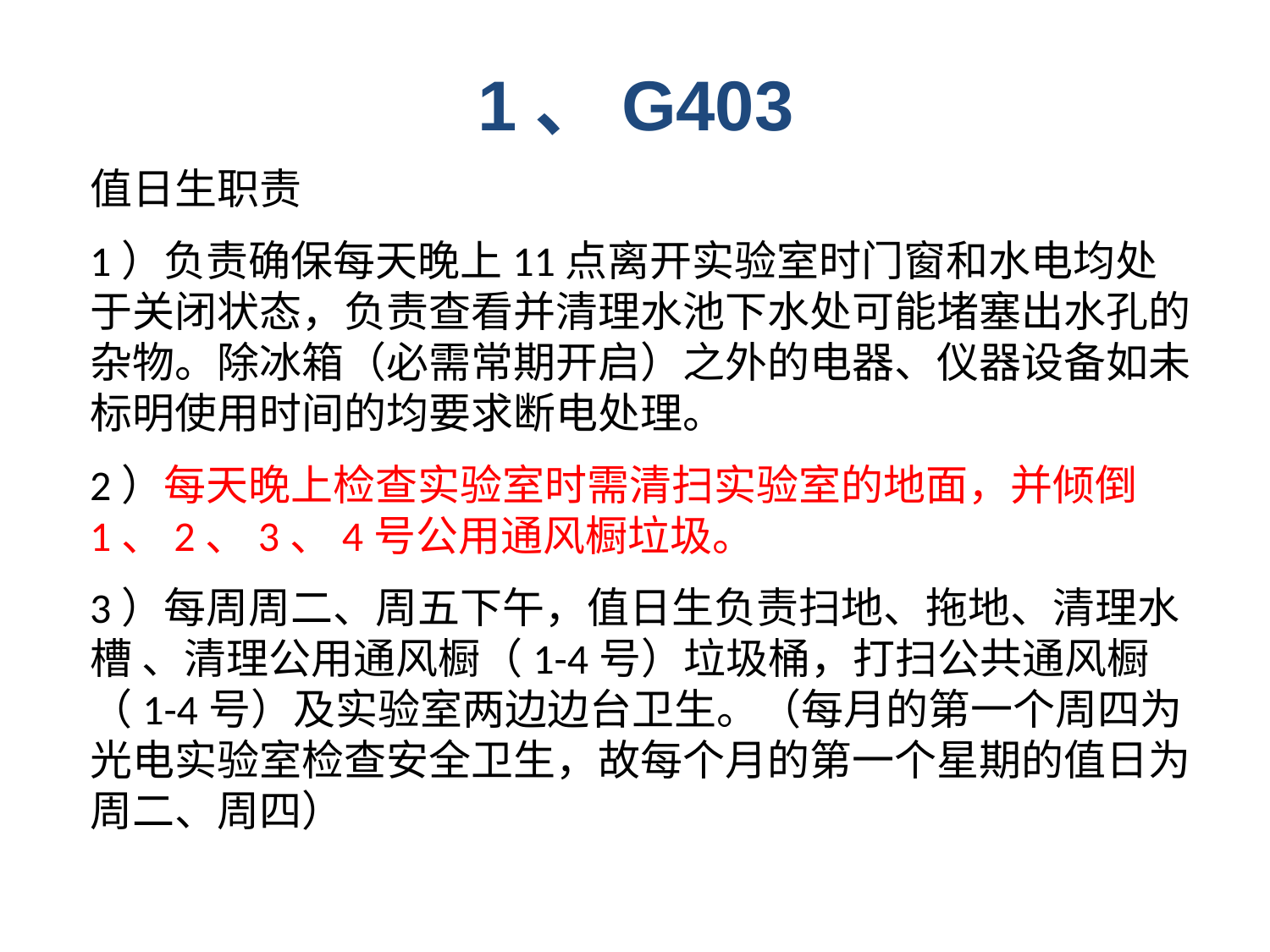

1、G403
值日生职责
1）负责确保每天晚上11点离开实验室时门窗和水电均处于关闭状态，负责查看并清理水池下水处可能堵塞出水孔的杂物。除冰箱（必需常期开启）之外的电器、仪器设备如未标明使用时间的均要求断电处理。
2）每天晚上检查实验室时需清扫实验室的地面，并倾倒1、2、3、4号公用通风橱垃圾。
3）每周周二、周五下午，值日生负责扫地、拖地、清理水槽 、清理公用通风橱（1-4号）垃圾桶，打扫公共通风橱（1-4号）及实验室两边边台卫生。（每月的第一个周四为光电实验室检查安全卫生，故每个月的第一个星期的值日为周二、周四）